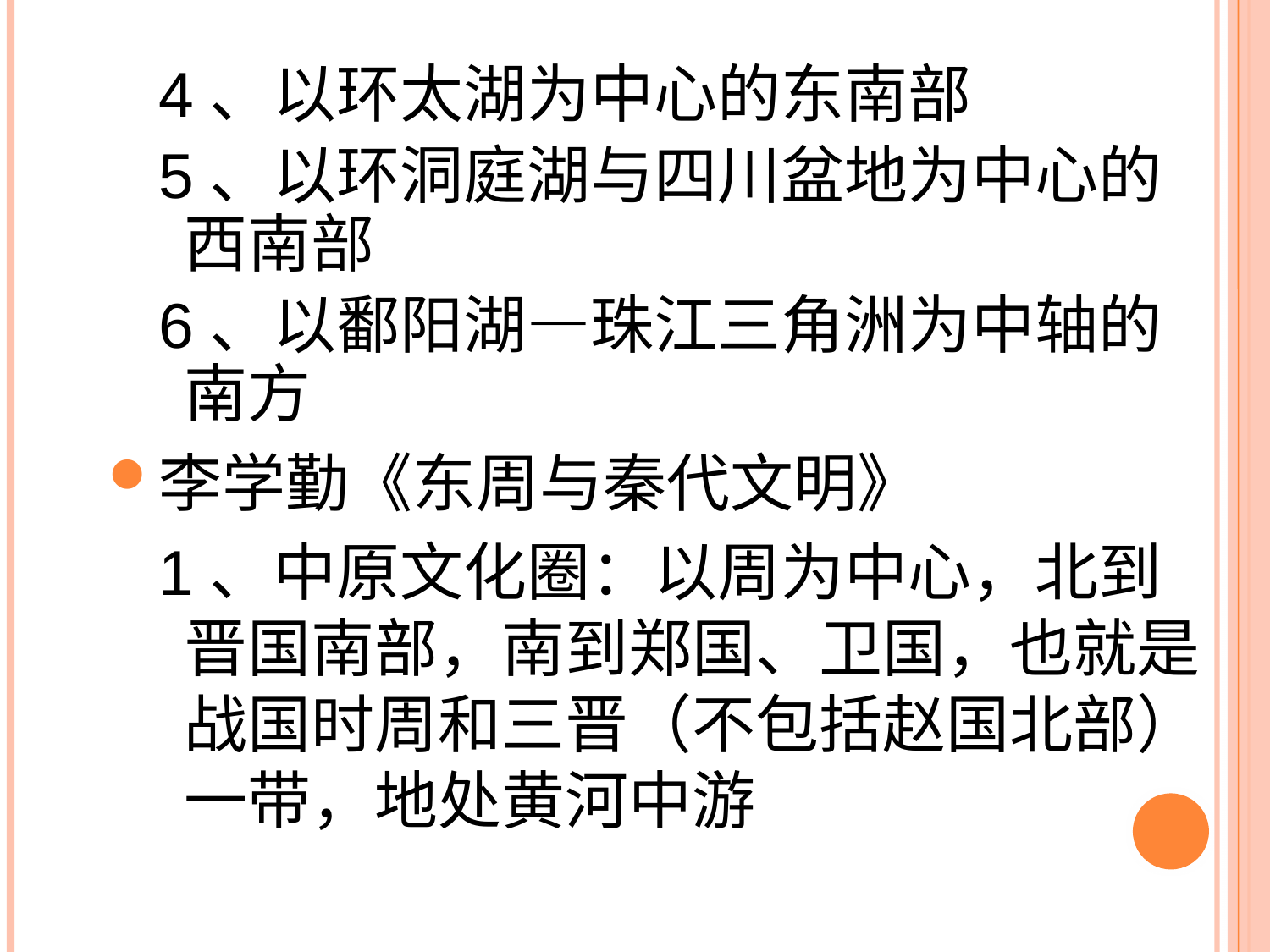

4、以环太湖为中心的东南部
5、以环洞庭湖与四川盆地为中心的西南部
6、以鄱阳湖—珠江三角洲为中轴的南方
李学勤《东周与秦代文明》
1、中原文化圈：以周为中心，北到晋国南部，南到郑国、卫国，也就是战国时周和三晋（不包括赵国北部）一带，地处黄河中游